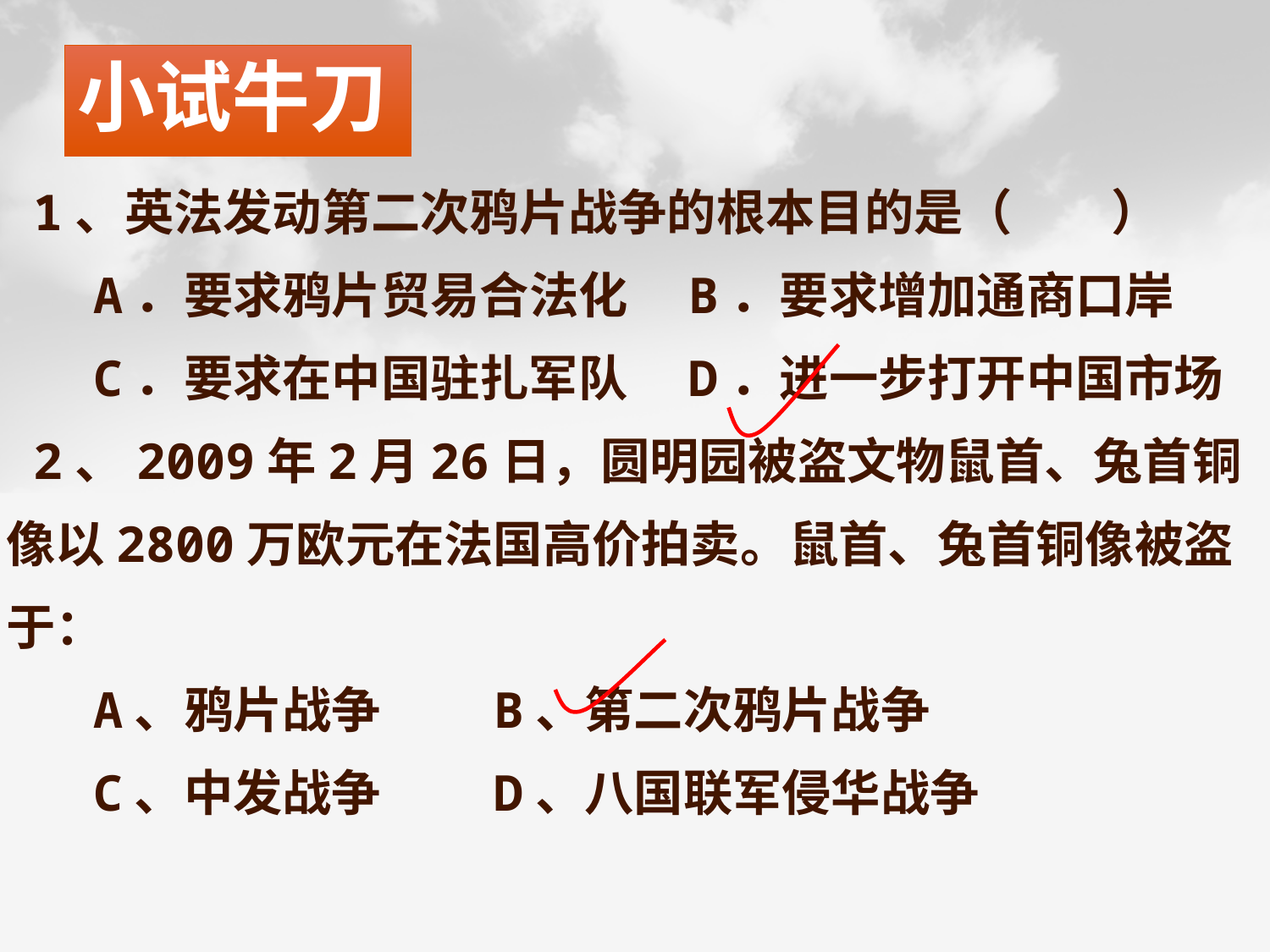

小试牛刀
1、英法发动第二次鸦片战争的根本目的是（　　）
  A．要求鸦片贸易合法化　B．要求增加通商口岸
  C．要求在中国驻扎军队　D．进一步打开中国市场
2、2009年2月26日，圆明园被盗文物鼠首、兔首铜像以2800万欧元在法国高价拍卖。鼠首、兔首铜像被盗于：
  A、鸦片战争         B、第二次鸦片战争
  C、中发战争         D、八国联军侵华战争